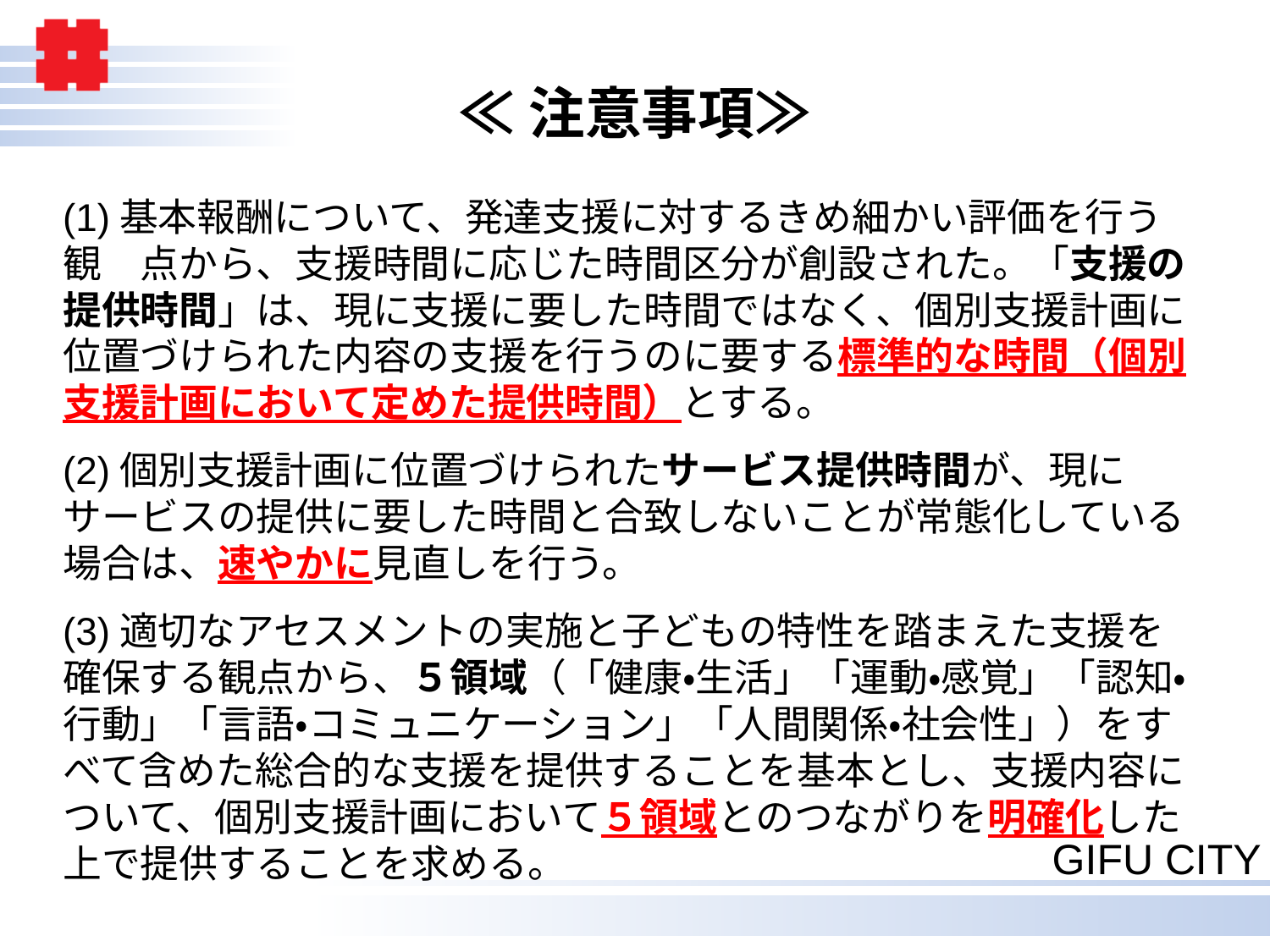

# ≪注意事項≫
(1)基本報酬について、発達支援に対するきめ細かい評価を行う観　点から、支援時間に応じた時間区分が創設された。「支援の提供時間」は、現に支援に要した時間ではなく、個別支援計画に位置づけられた内容の支援を行うのに要する標準的な時間（個別支援計画において定めた提供時間）とする。
(2)個別支援計画に位置づけられたサービス提供時間が、現にサービスの提供に要した時間と合致しないことが常態化している場合は、速やかに見直しを行う。
(3)適切なアセスメントの実施と子どもの特性を踏まえた支援を確保する観点から、５領域（「健康・生活」「運動・感覚」「認知・行動」「言語・コミュニケーション」「人間関係・社会性」）をすべて含めた総合的な支援を提供することを基本とし、支援内容について、個別支援計画において５領域とのつながりを明確化した上で提供することを求める。